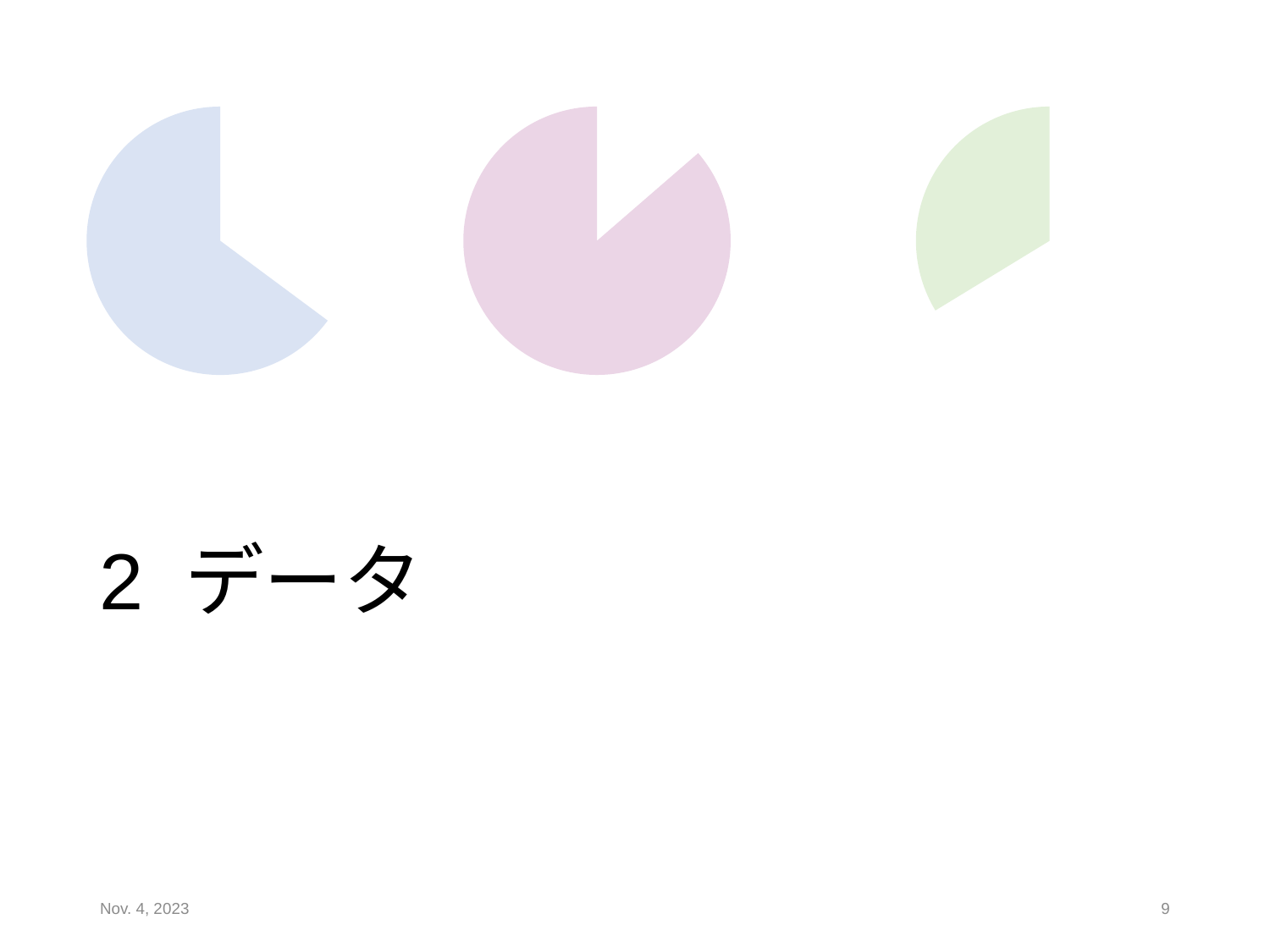

# 2 データ

Nov. 4, 2023

9